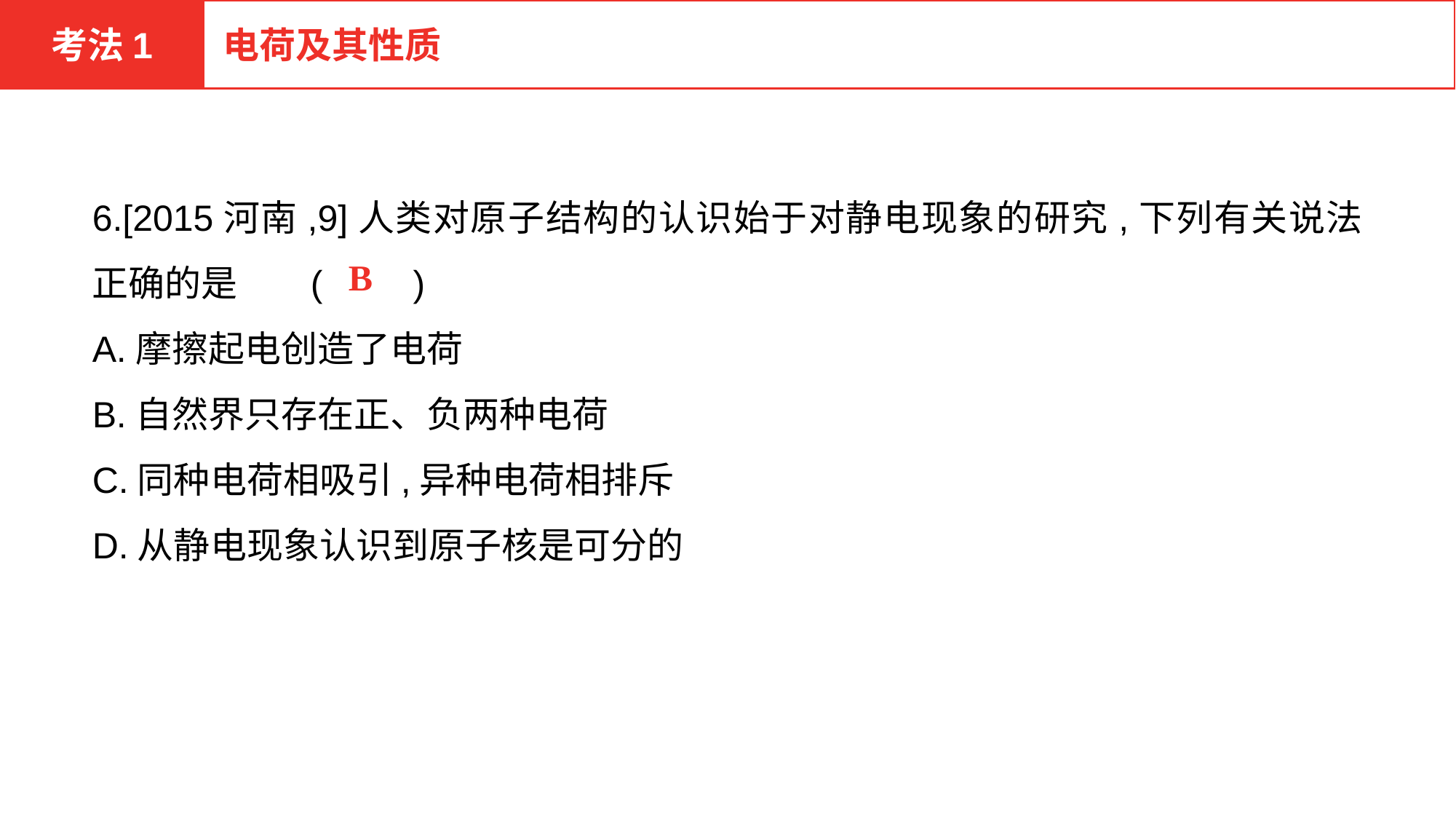

考法1
电荷及其性质
6.[2015河南,9]人类对原子结构的认识始于对静电现象的研究,下列有关说法正确的是	(　　)
A.摩擦起电创造了电荷
B.自然界只存在正、负两种电荷
C.同种电荷相吸引,异种电荷相排斥
D.从静电现象认识到原子核是可分的
B